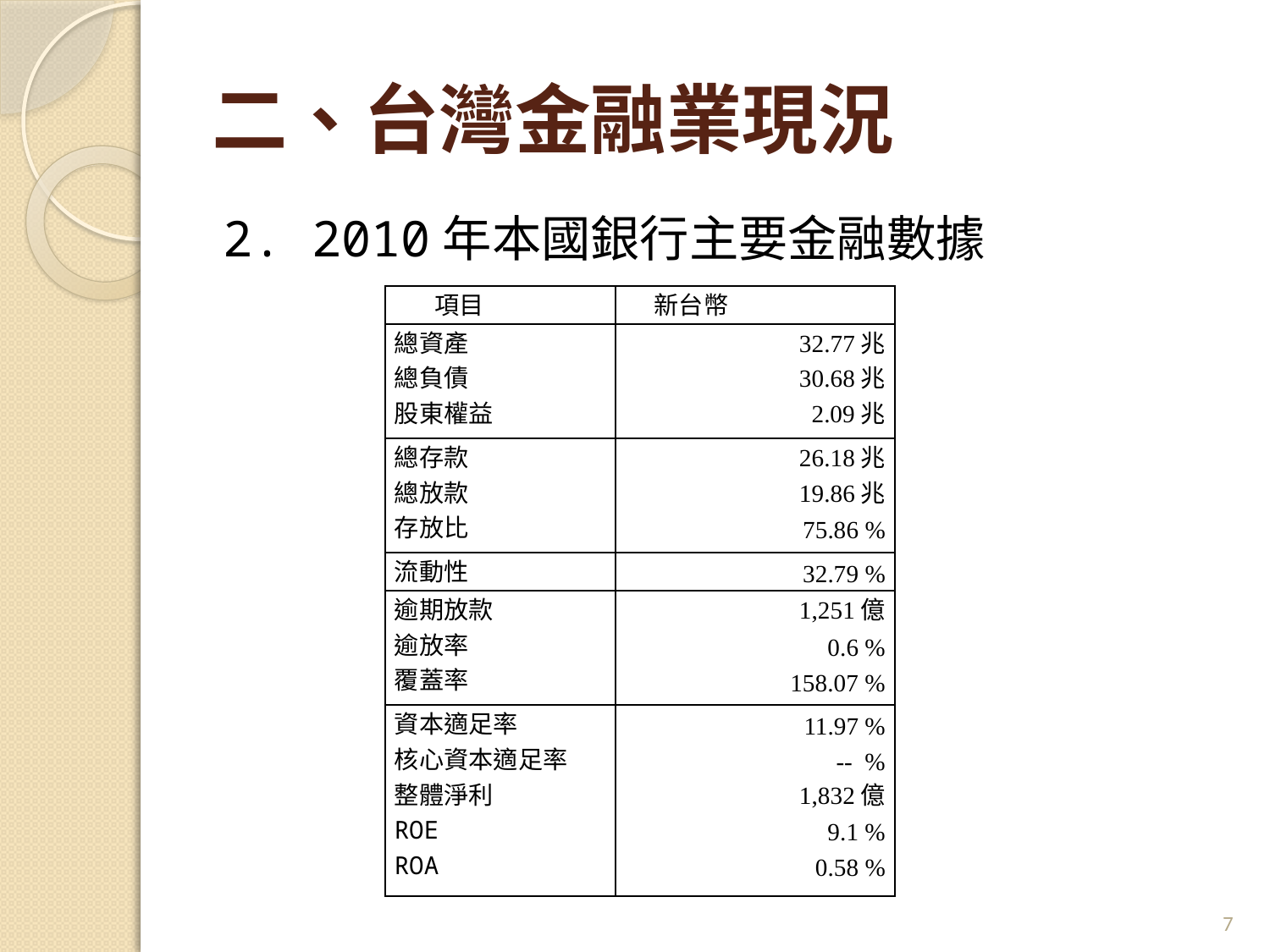

# 二、台灣金融業現況
2. 2010年本國銀行主要金融數據

| 項目 | 新台幣 |
| --- | --- |
| 總資產 總負債 股東權益 | 32.77兆 30.68兆 2.09兆 |
| 總存款 總放款 存放比 | 26.18兆 19.86兆 75.86 % |
| 流動性 | 32.79 % |
| 逾期放款 逾放率 覆蓋率 | 1,251億 0.6 % 158.07 % |
| 資本適足率 核心資本適足率 整體淨利 ROE ROA | 11.97 % -- % 1,832億 9.1 % 0.58 % |
7